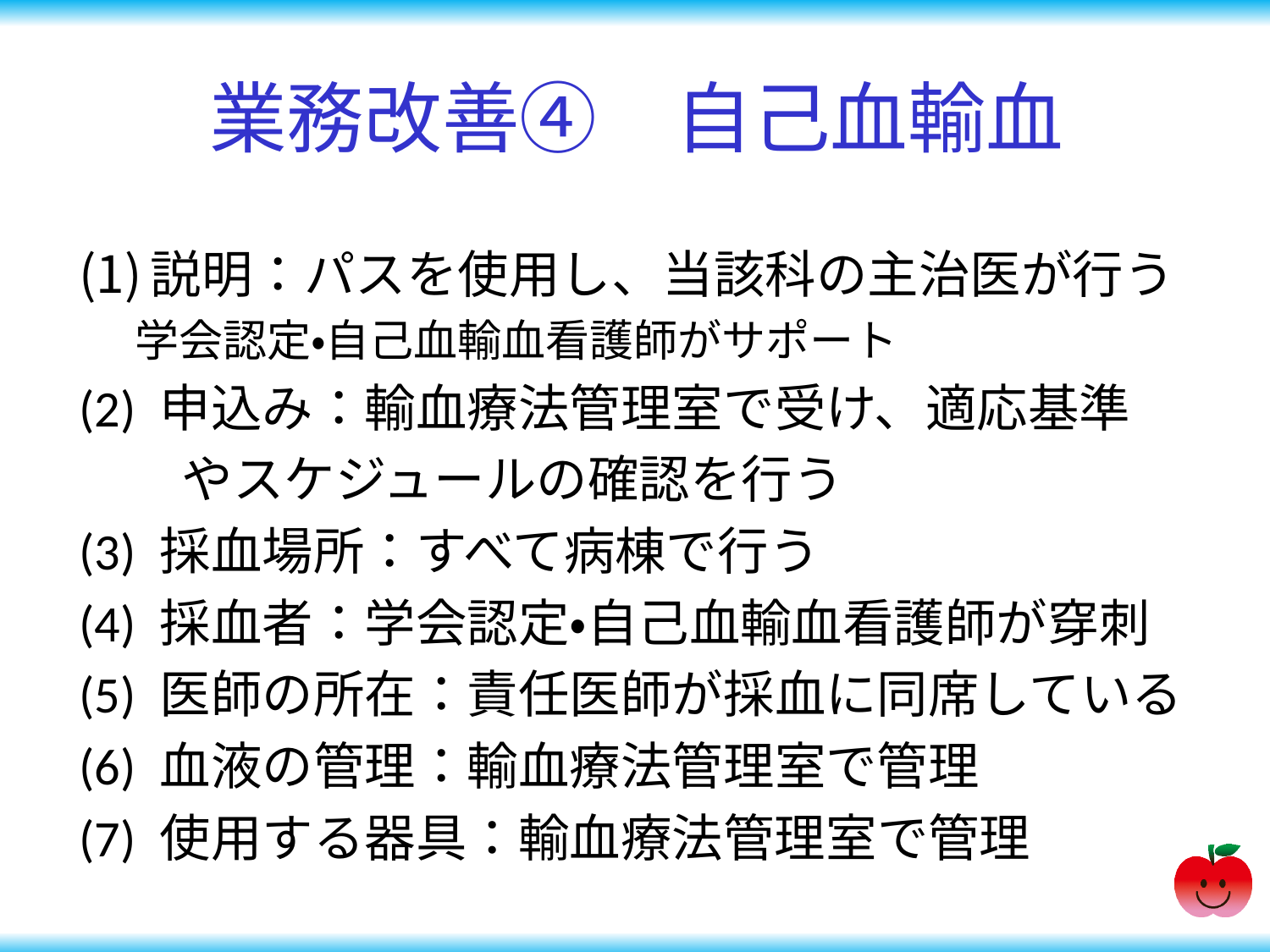

# 業務改善④　自己血輸血
説明：パスを使用し、当該科の主治医が行う
学会認定・自己血輸血看護師がサポート
(2) 申込み：輸血療法管理室で受け、適応基準
　　やスケジュールの確認を行う
(3) 採血場所：すべて病棟で行う
(4) 採血者：学会認定・自己血輸血看護師が穿刺
(5) 医師の所在：責任医師が採血に同席している
(6) 血液の管理：輸血療法管理室で管理
(7) 使用する器具：輸血療法管理室で管理